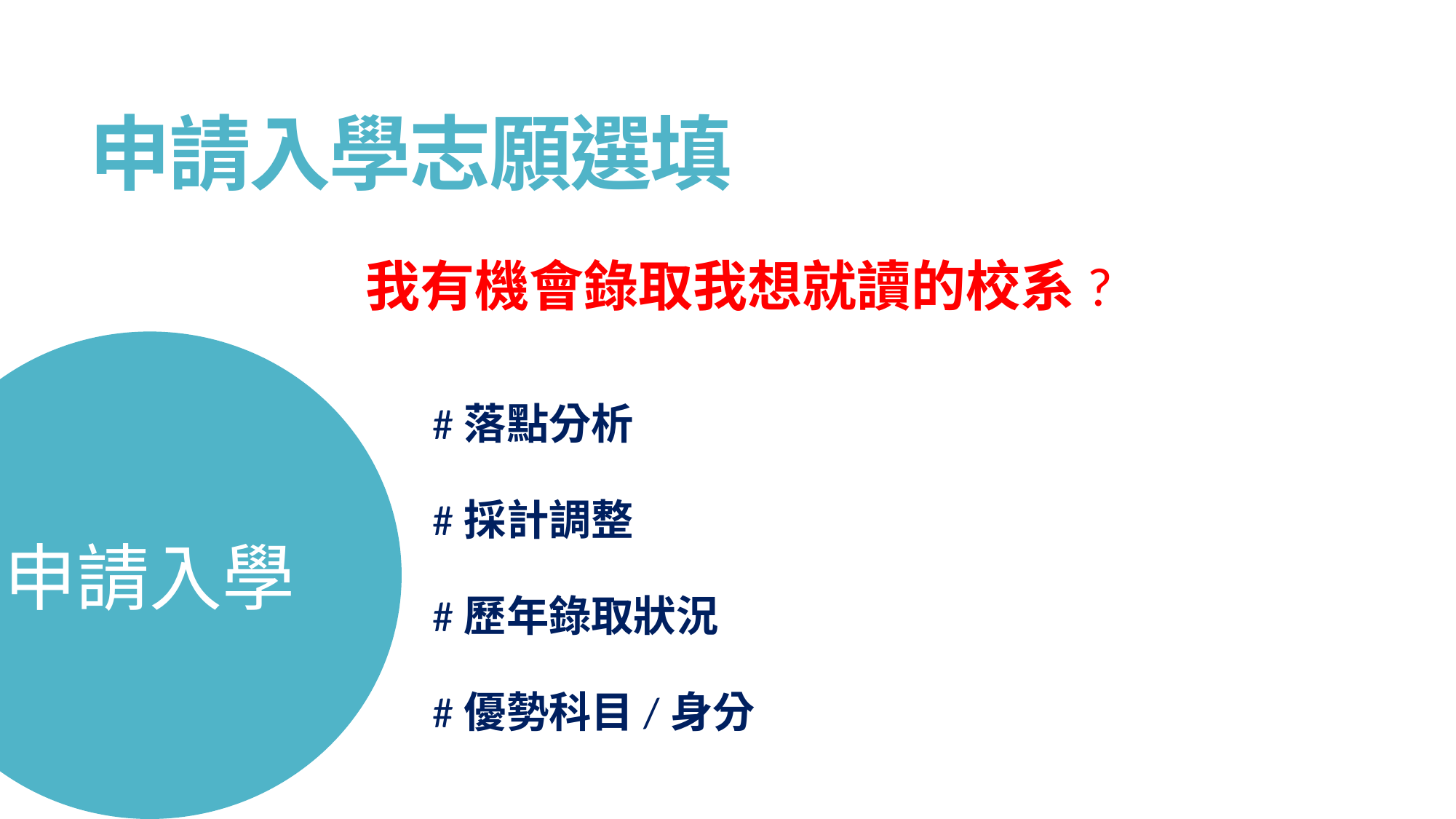

# 申請入學志願選填
我有機會錄取我想就讀的校系?
申請入學
#落點分析
#採計調整
#歷年錄取狀況
#優勢科目/身分